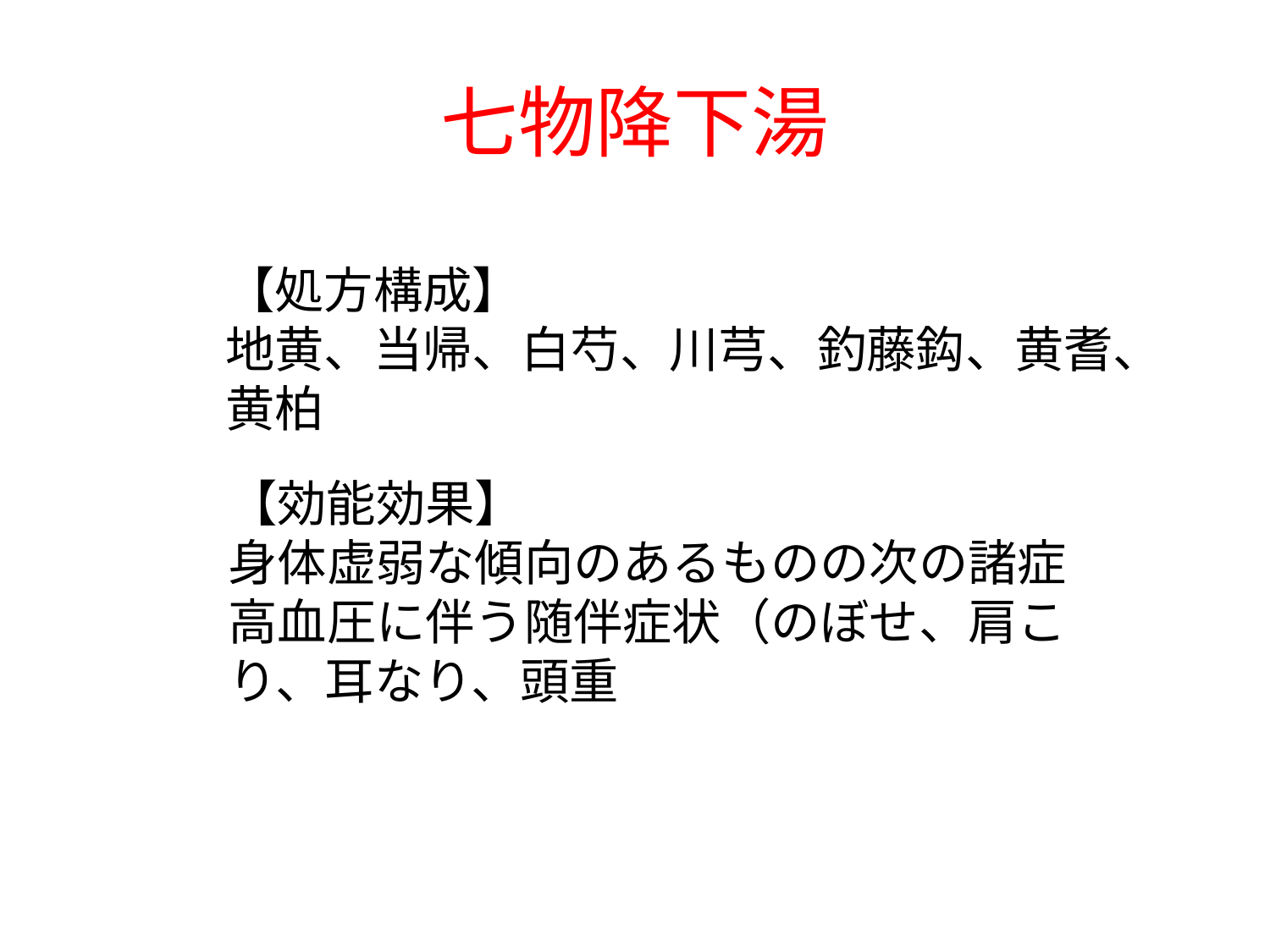

# 七物降下湯
【処方構成】
地黄、当帰、白芍、川芎、釣藤鈎、黄耆、黄柏
【効能効果】
身体虚弱な傾向のあるものの次の諸症
高血圧に伴う随伴症状（のぼせ、肩こり、耳なり、頭重